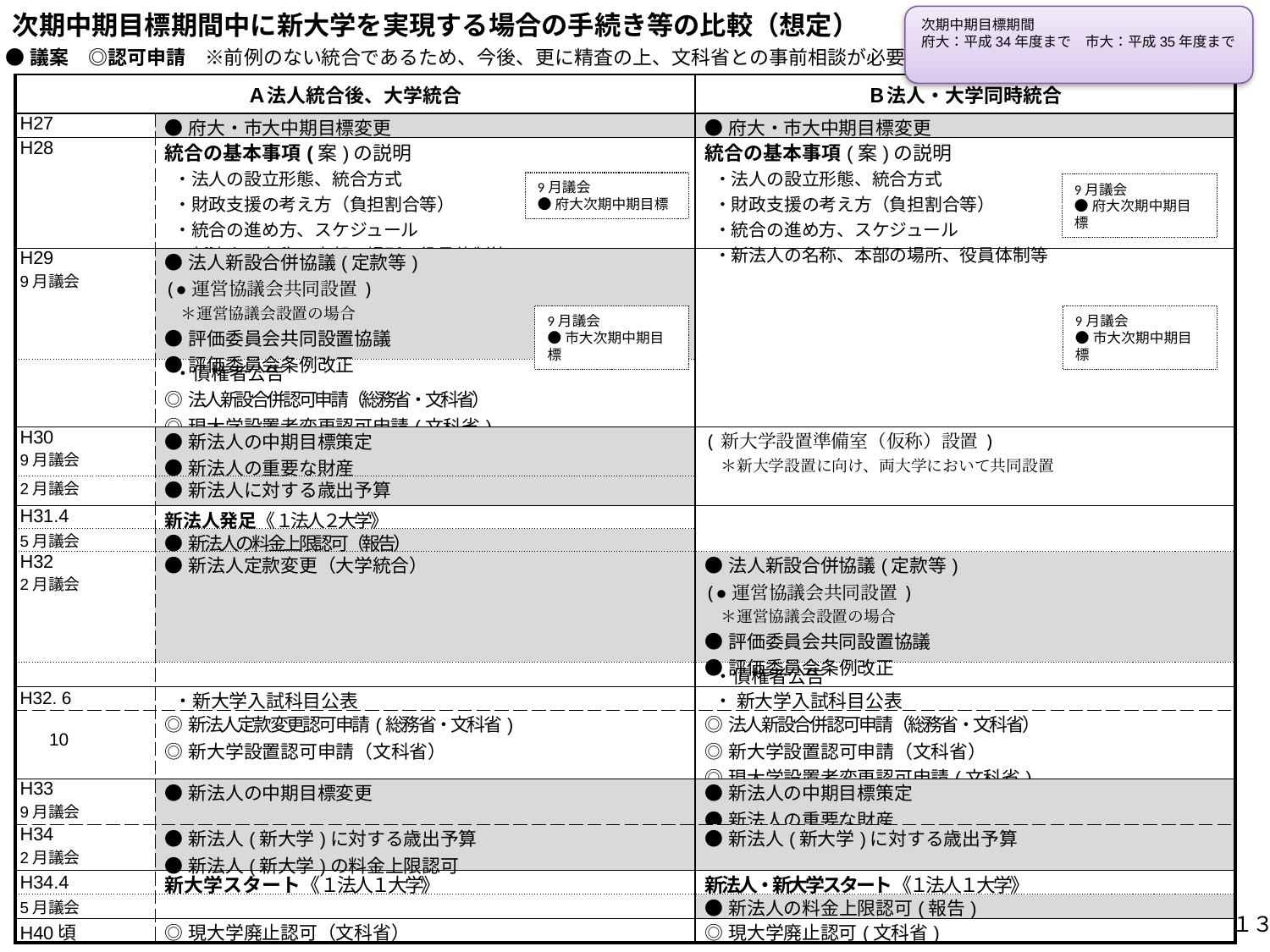

次期中期目標期間中に新大学を実現する場合の手続き等の比較（想定）
次期中期目標期間
府大：平成34年度まで　市大：平成35年度まで
●議案　◎認可申請　※前例のない統合であるため、今後、更に精査の上、文科省との事前相談が必要
| Ａ法人統合後、大学統合 |  | Ｂ法人・大学同時統合 |
| --- | --- | --- |
| H27 | ●府大・市大中期目標変更 | ●府大・市大中期目標変更 |
| H28 | 統合の基本事項(案)の説明 ・法人の設立形態、統合方式 ・財政支援の考え方（負担割合等） ・統合の進め方、スケジュール ・新法人の名称、本部の場所、役員体制等 | 統合の基本事項(案)の説明 ・法人の設立形態、統合方式 ・財政支援の考え方（負担割合等） ・統合の進め方、スケジュール ・新法人の名称、本部の場所、役員体制等 |
| H29 9月議会 | ●法人新設合併協議(定款等) (●運営協議会共同設置) 　＊運営協議会設置の場合 ●評価委員会共同設置協議 ●評価委員会条例改正 |  |
|  | ・債権者公告 ◎法人新設合併認可申請（総務省・文科省） ◎現大学設置者変更認可申請(文科省) |  |
| H30 9月議会 | ●新法人の中期目標策定　　　　　　　　 　　 ●新法人の重要な財産 | (新大学設置準備室（仮称）設置) 　＊新大学設置に向け、両大学において共同設置 |
| 2月議会 | ●新法人に対する歳出予算 |  |
| H31.4 | 新法人発足《１法人２大学》 |  |
| 5月議会 | ●新法人の料金上限認可（報告） |  |
| H32 2月議会 | ●新法人定款変更（大学統合） | ●法人新設合併協議(定款等) (●運営協議会共同設置) 　＊運営協議会設置の場合 ●評価委員会共同設置協議 ●評価委員会条例改正 |
|  |  | ・債権者公告 |
| H32. 6 | ・新大学入試科目公表 | ・ 新大学入試科目公表 |
| 10 | ◎新法人定款変更認可申請(総務省・文科省) ◎新大学設置認可申請（文科省） | ◎法人新設合併認可申請（総務省・文科省） ◎新大学設置認可申請（文科省） ◎現大学設置者変更認可申請(文科省) |
| H33 9月議会 | ●新法人の中期目標変更 | ●新法人の中期目標策定　　　　　　　　 　　 ●新法人の重要な財産 |
| H34 2月議会 | ●新法人(新大学)に対する歳出予算 ●新法人(新大学)の料金上限認可 | ●新法人(新大学)に対する歳出予算 |
| H34.4 | 新大学スタート《１法人１大学》 | 新法人・新大学スタート《１法人１大学》 |
| 5月議会 |  | ●新法人の料金上限認可(報告) |
| H40頃 | ◎現大学廃止認可（文科省） | ◎現大学廃止認可(文科省) |
9月議会
●府大次期中期目標
9月議会
●府大次期中期目標
9月議会
●市大次期中期目標
9月議会
●市大次期中期目標
１３